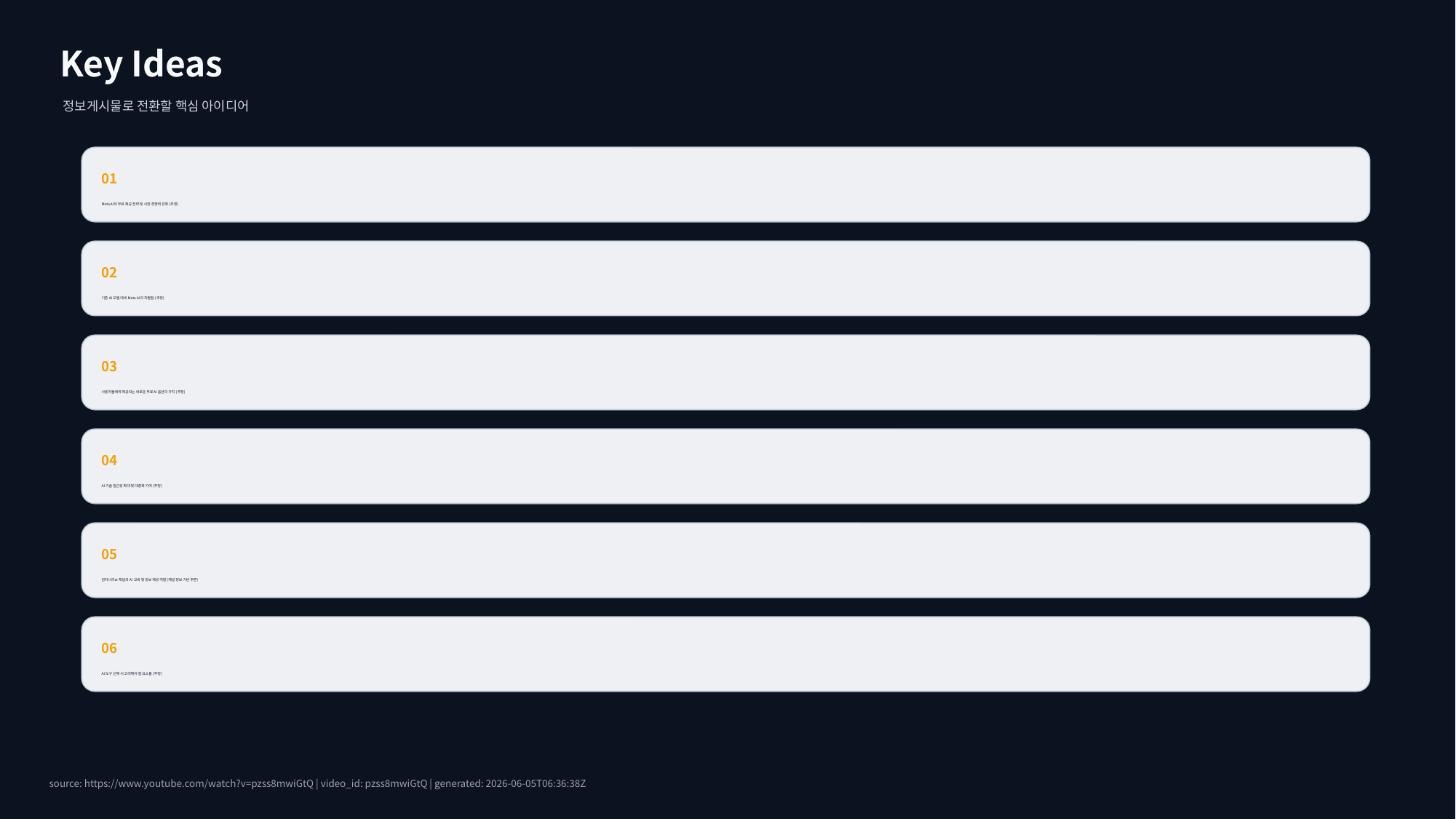

Key Ideas
정보게시물로 전환할 핵심 아이디어

01
Meta AI의 무료 제공 전략 및 시장 경쟁력 강화 (추정)

02
기존 AI 모델 대비 Meta AI의 차별점 (추정)

03
사용자들에게 제공되는 새로운 무료 AI 옵션의 가치 (추정)

04
AI 기술 접근성 확대 및 대중화 기여 (추정)

05
감자나라ai 채널의 AI 교육 및 정보 제공 역할 (채널 정보 기반 추론)

06
AI 도구 선택 시 고려해야 할 요소들 (추정)
source: https://www.youtube.com/watch?v=pzss8mwiGtQ | video_id: pzss8mwiGtQ | generated: 2026-06-05T06:36:38Z